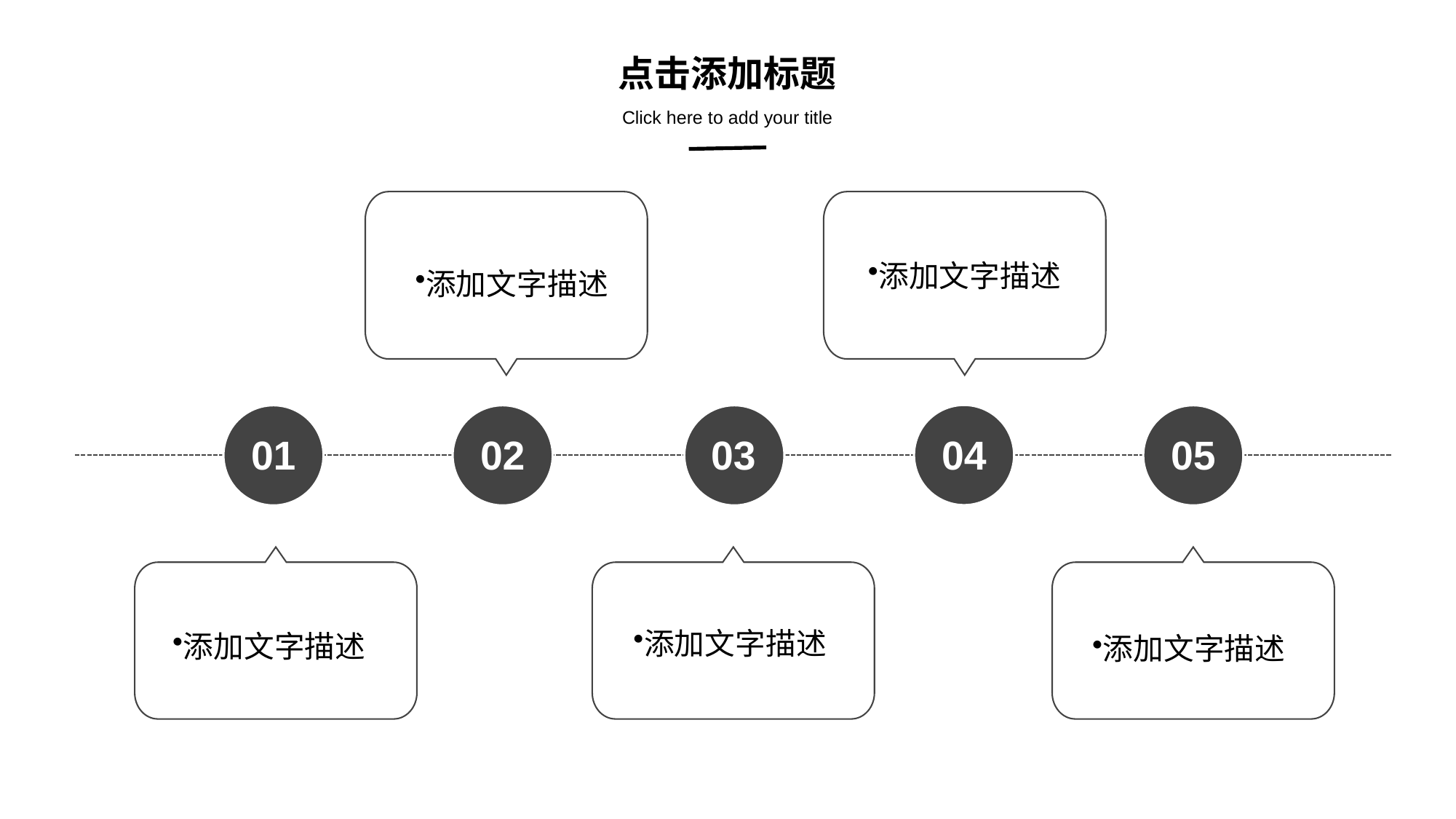

点击添加标题
Click here to add your title

添加文字描述
添加文字描述

01
02
03
04
05

添加文字描述
添加文字描述
添加文字描述